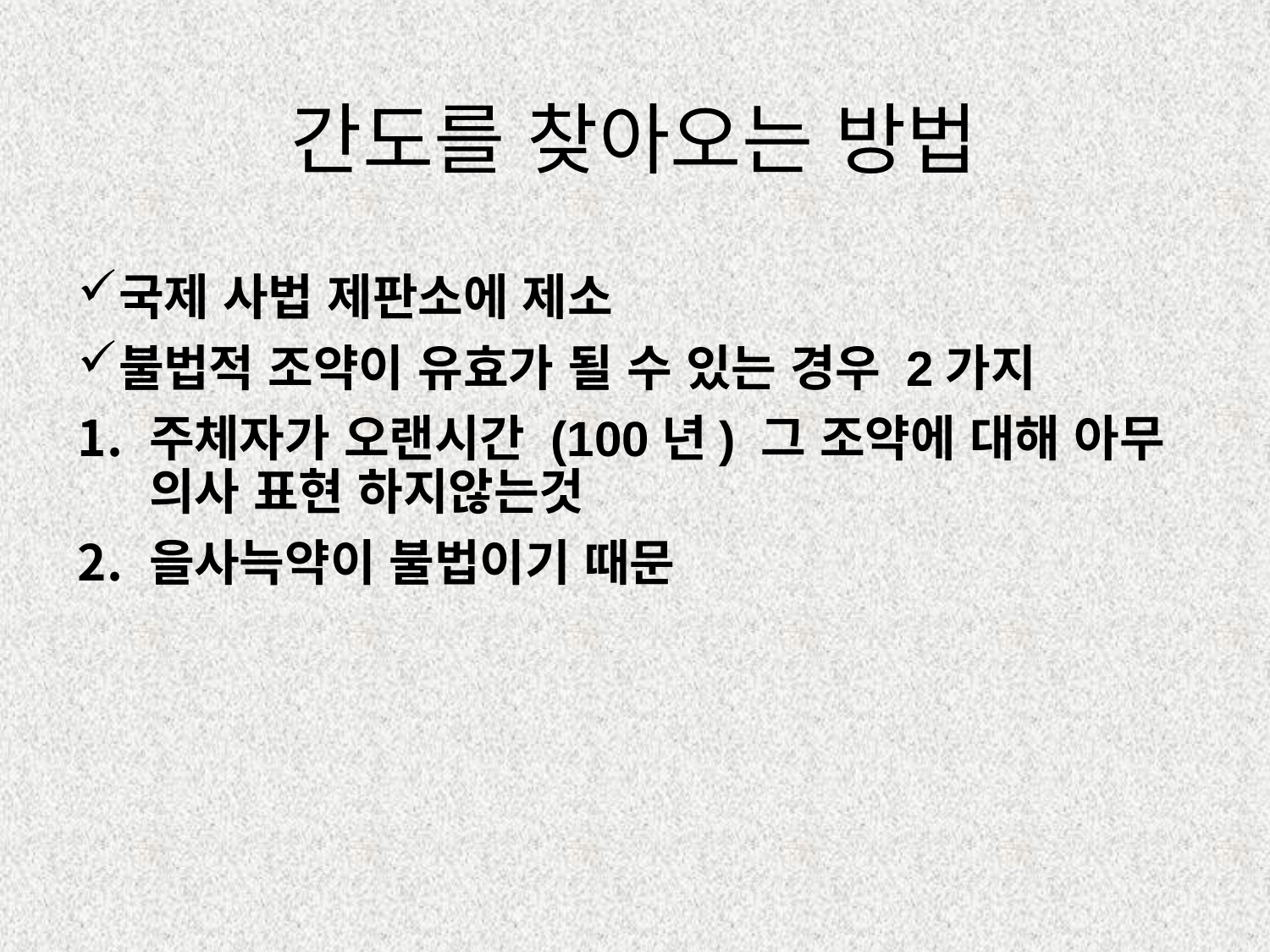

# 간도를 찾아오는 방법
국제 사법 제판소에 제소
불법적 조약이 유효가 될 수 있는 경우 2가지
주체자가 오랜시간 (100년) 그 조약에 대해 아무 의사 표현 하지않는것
을사늑약이 불법이기 때문